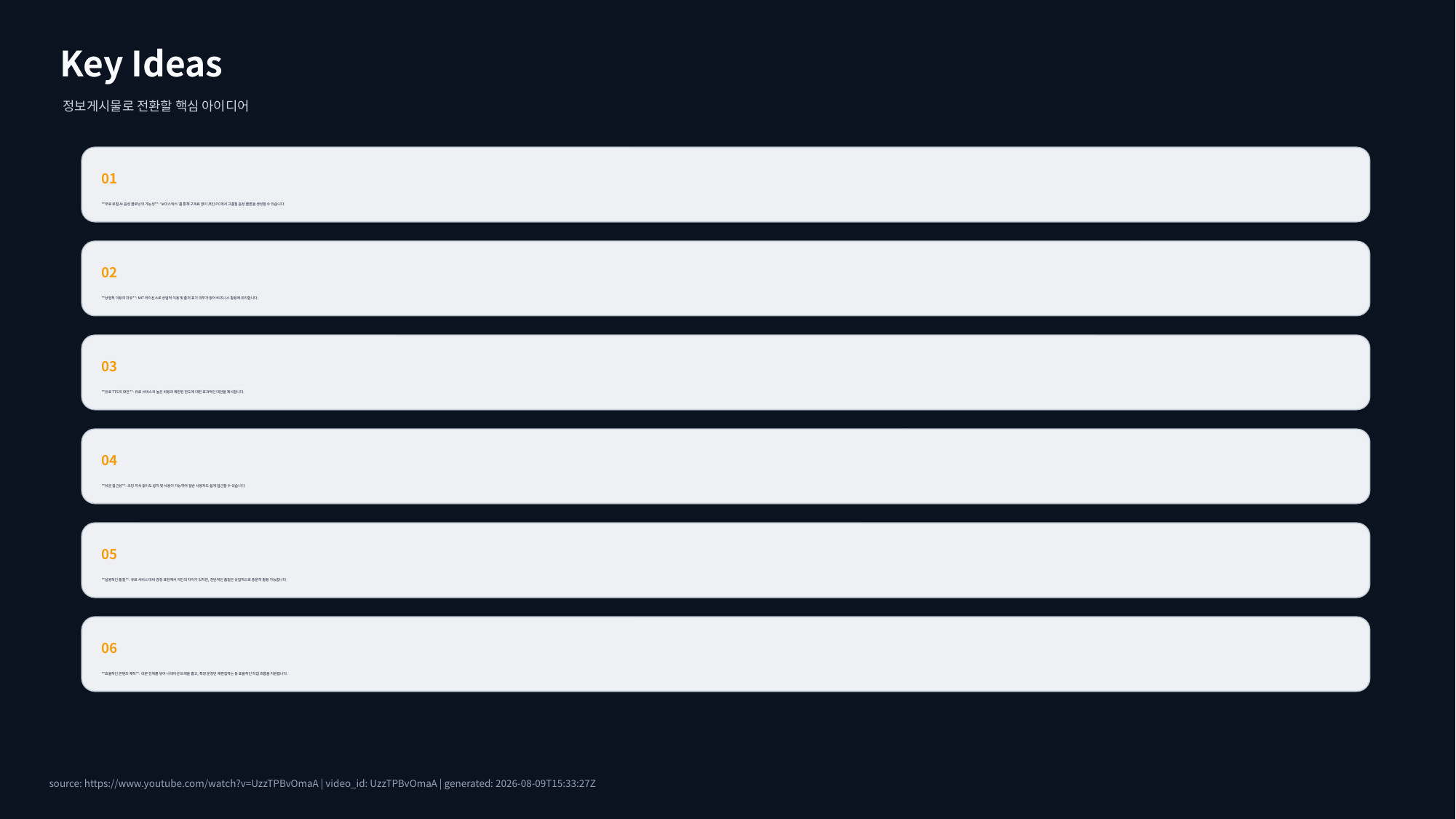

Key Ideas
정보게시물로 전환할 핵심 아이디어

01
**무료 로컬 AI 음성 클로닝의 가능성**: '보이스박스'를 통해 구독료 없이 개인 PC에서 고품질 음성 클론을 생성할 수 있습니다.

02
**상업적 이용의 자유**: MIT 라이선스로 상업적 이용 및 출처 표기 의무가 없어 비즈니스 활용에 유리합니다.

03
**유료 TTS의 대안**: 유료 서비스의 높은 비용과 제한된 한도에 대한 효과적인 대안을 제시합니다.

04
**쉬운 접근성**: 코딩 지식 없이도 설치 및 사용이 가능하여 일반 사용자도 쉽게 접근할 수 있습니다.

05
**실용적인 품질**: 유료 서비스 대비 감정 표현에서 약간의 차이가 있지만, 전반적인 품질은 상업적으로 충분히 활용 가능합니다.

06
**효율적인 콘텐츠 제작**: 대본 전체를 넣어 나레이션 트랙을 뽑고, 특정 문장만 재편집하는 등 효율적인 작업 흐름을 지원합니다.
source: https://www.youtube.com/watch?v=UzzTPBvOmaA | video_id: UzzTPBvOmaA | generated: 2026-08-09T15:33:27Z